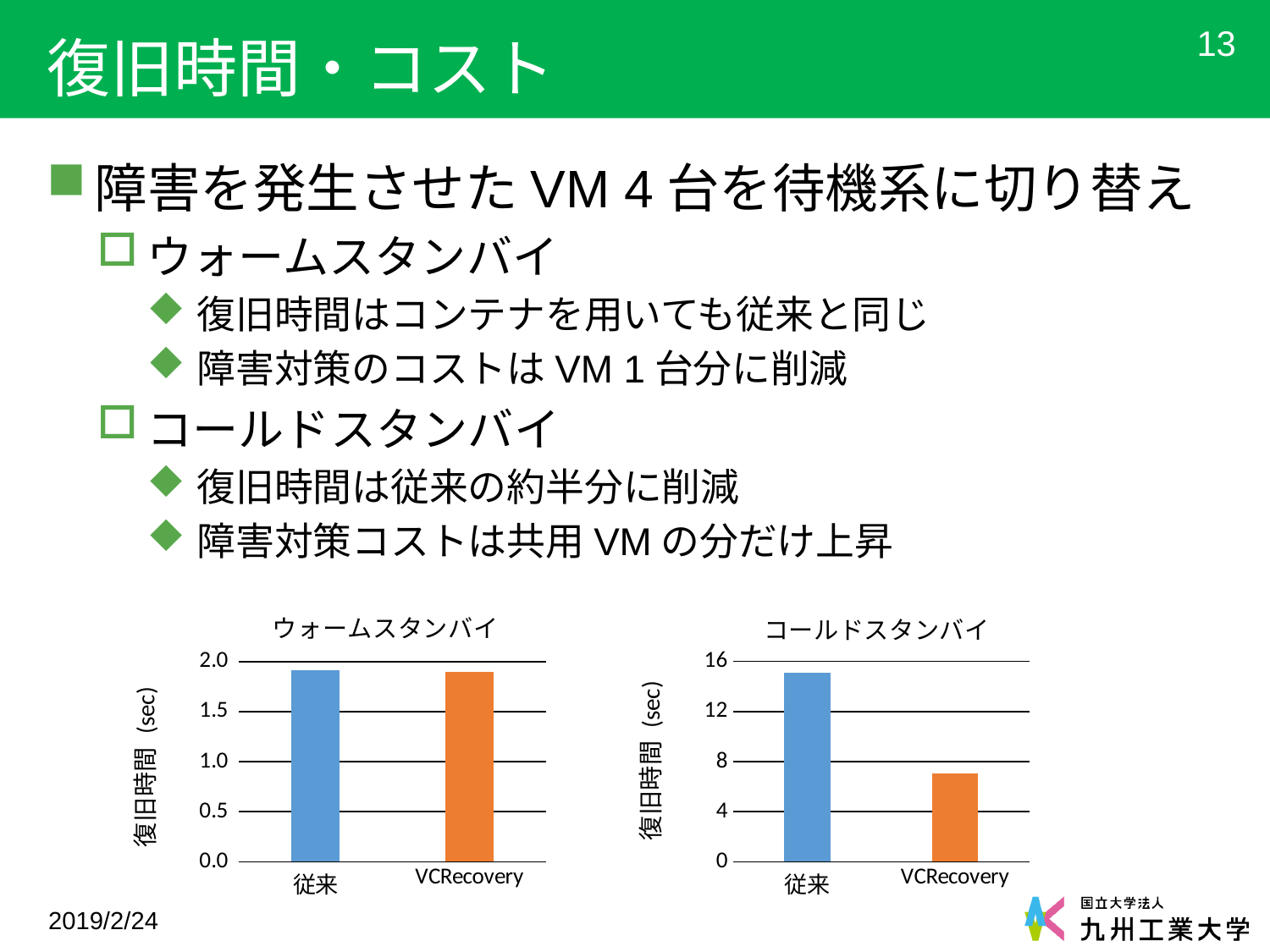

# 復旧時間・コスト
13
障害を発生させたVM 4台を待機系に切り替え
ウォームスタンバイ
復旧時間はコンテナを用いても従来と同じ
障害対策のコストはVM 1台分に削減
コールドスタンバイ
復旧時間は従来の約半分に削減
障害対策コストは共用VMの分だけ上昇

### Chart: コールドスタンバイ

| Category |  |
|---|---|
| 従来 | 15.063 |
| VCRecovery | 7.026999999999997 |

### Chart: ウォームスタンバイ

| Category |  |
|---|---|
| 従来 | 1.911 |
| VCRecovery | 1.898 |
2019/2/24